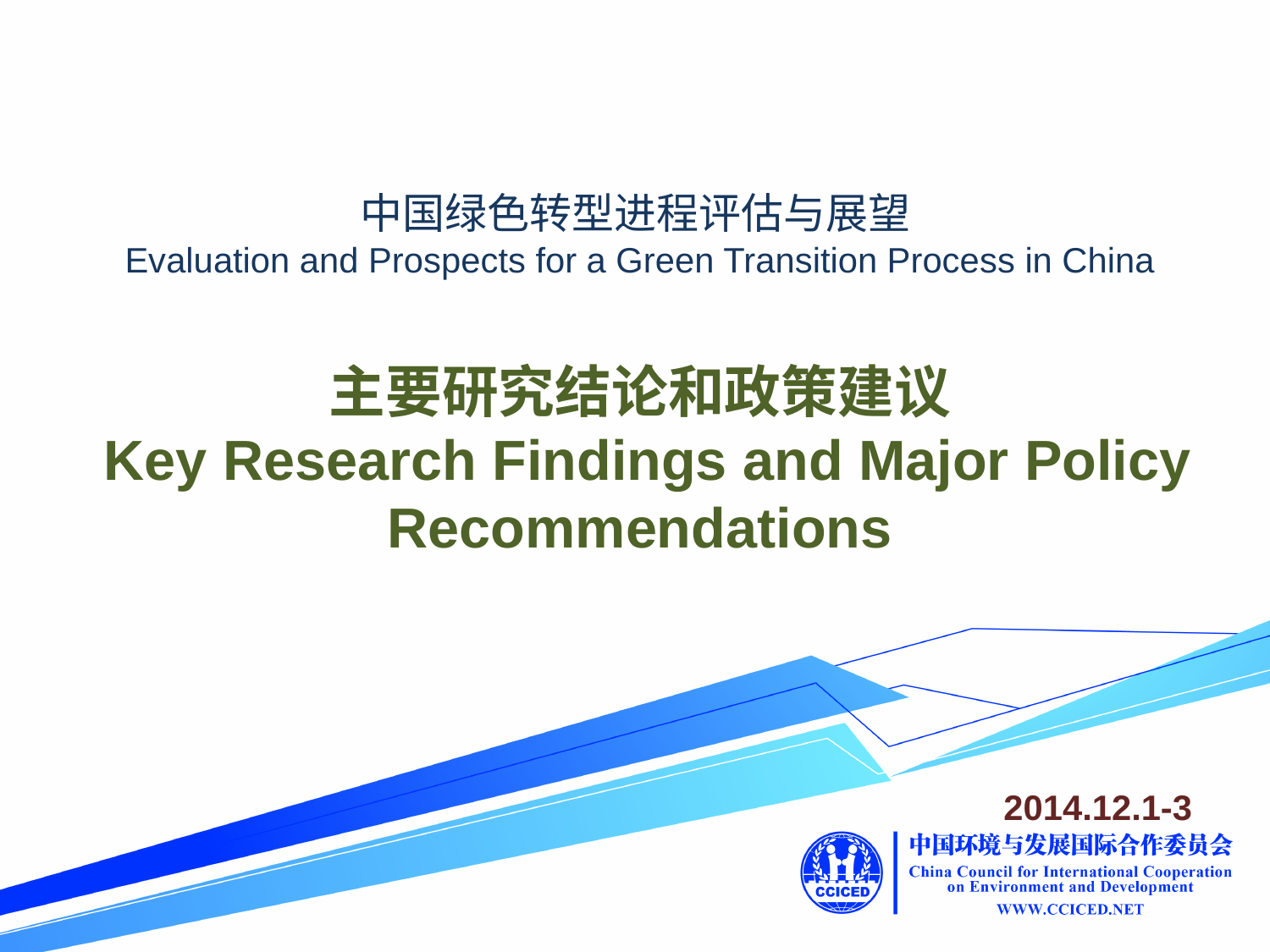

中国绿色转型进程评估与展望
Evaluation and Prospects for a Green Transition Process in China

主要研究结论和政策建议
 Key Research Findings and Major Policy Recommendations

                  2014.12.1-3